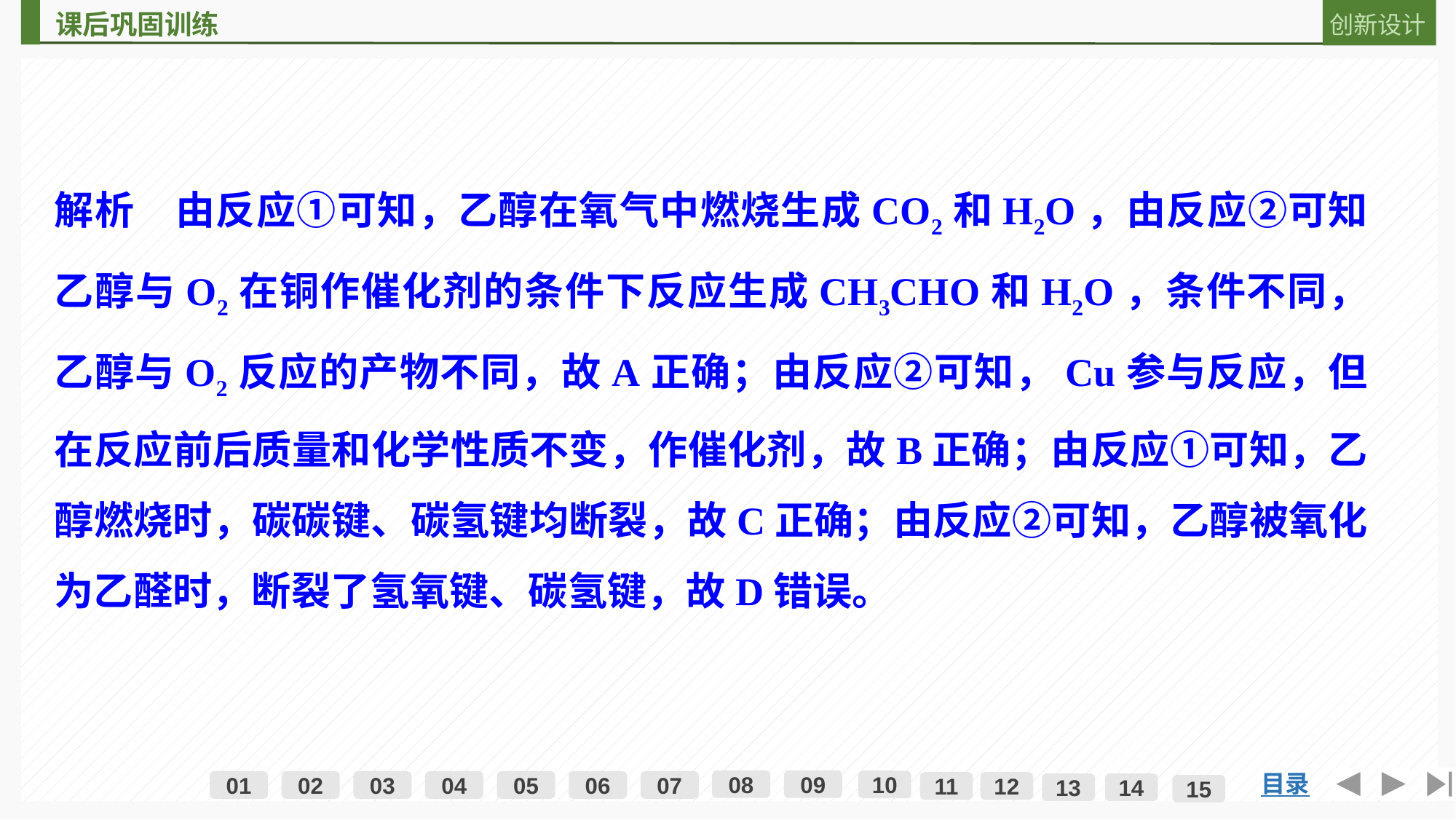

解析　由反应①可知，乙醇在氧气中燃烧生成CO2和H2O，由反应②可知乙醇与O2在铜作催化剂的条件下反应生成CH3CHO和H2O，条件不同，乙醇与O2反应的产物不同，故A正确；由反应②可知，Cu参与反应，但在反应前后质量和化学性质不变，作催化剂，故B正确；由反应①可知，乙醇燃烧时，碳碳键、碳氢键均断裂，故C正确；由反应②可知，乙醇被氧化为乙醛时，断裂了氢氧键、碳氢键，故D错误。